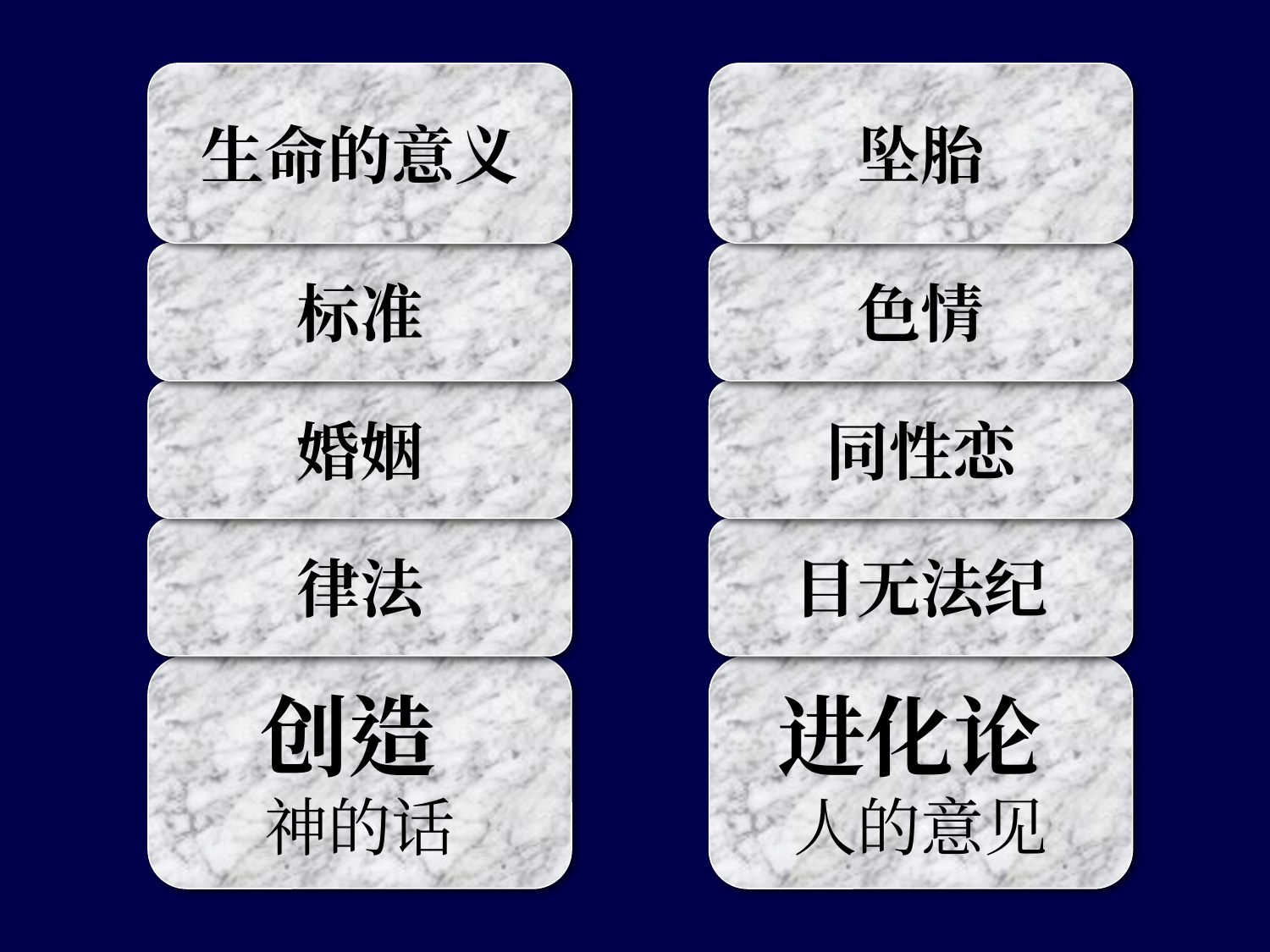

生命的意义
#
坠胎
标准
色情

婚姻
同性恋
律法
目无法纪
创造
神的话
进化论
人的意见